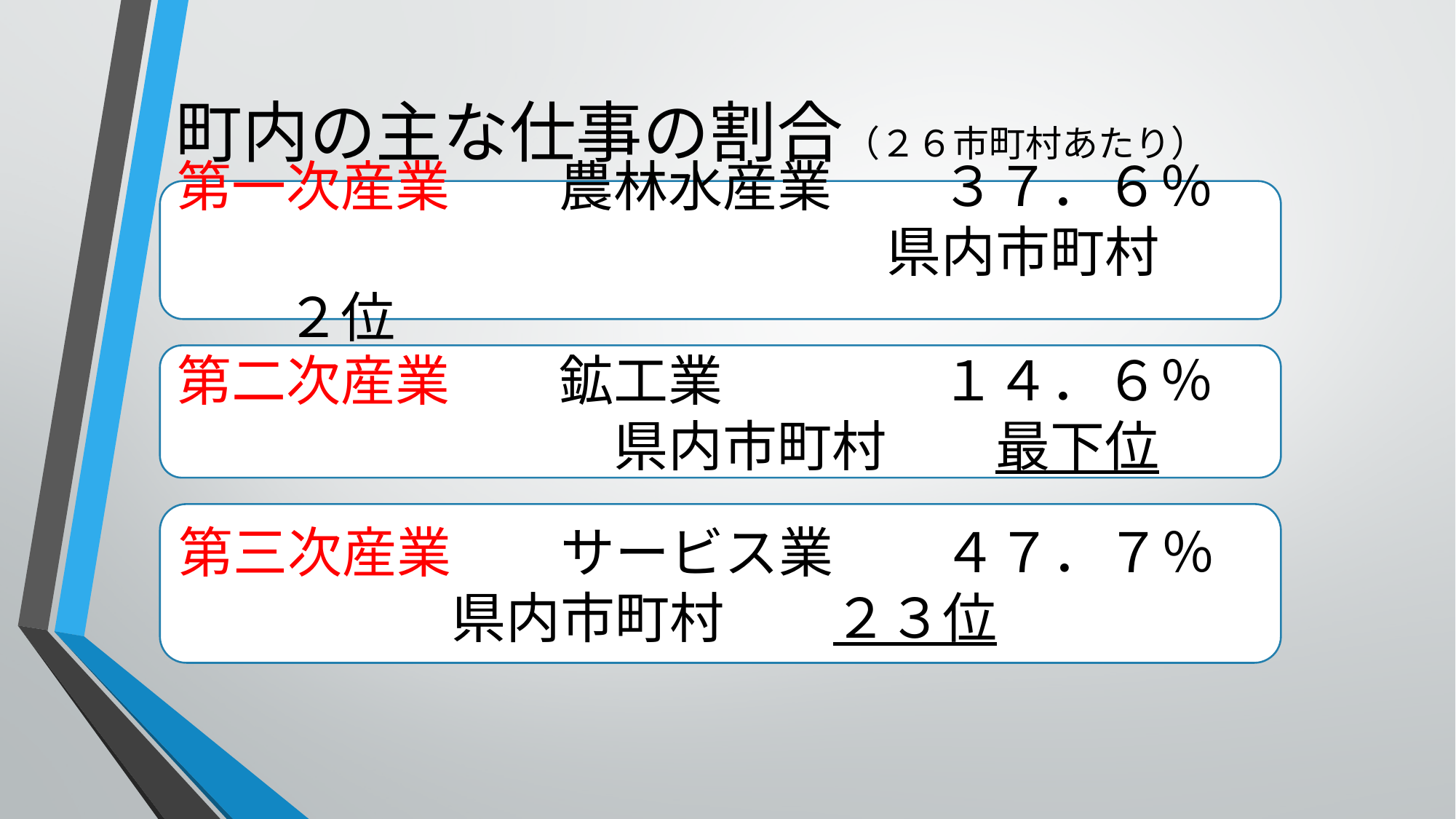

町内の主な仕事の割合（２６市町村あたり）
第一次産業　　農林水産業　　３７．６％　　　　　　　　　　　　　県内市町村　　　２位
第二次産業　　鉱工業　　　　１４．６％　　　　　　　　県内市町村　　最下位
第三次産業　　サービス業　　４７．７％　　　　　県内市町村　　２３位